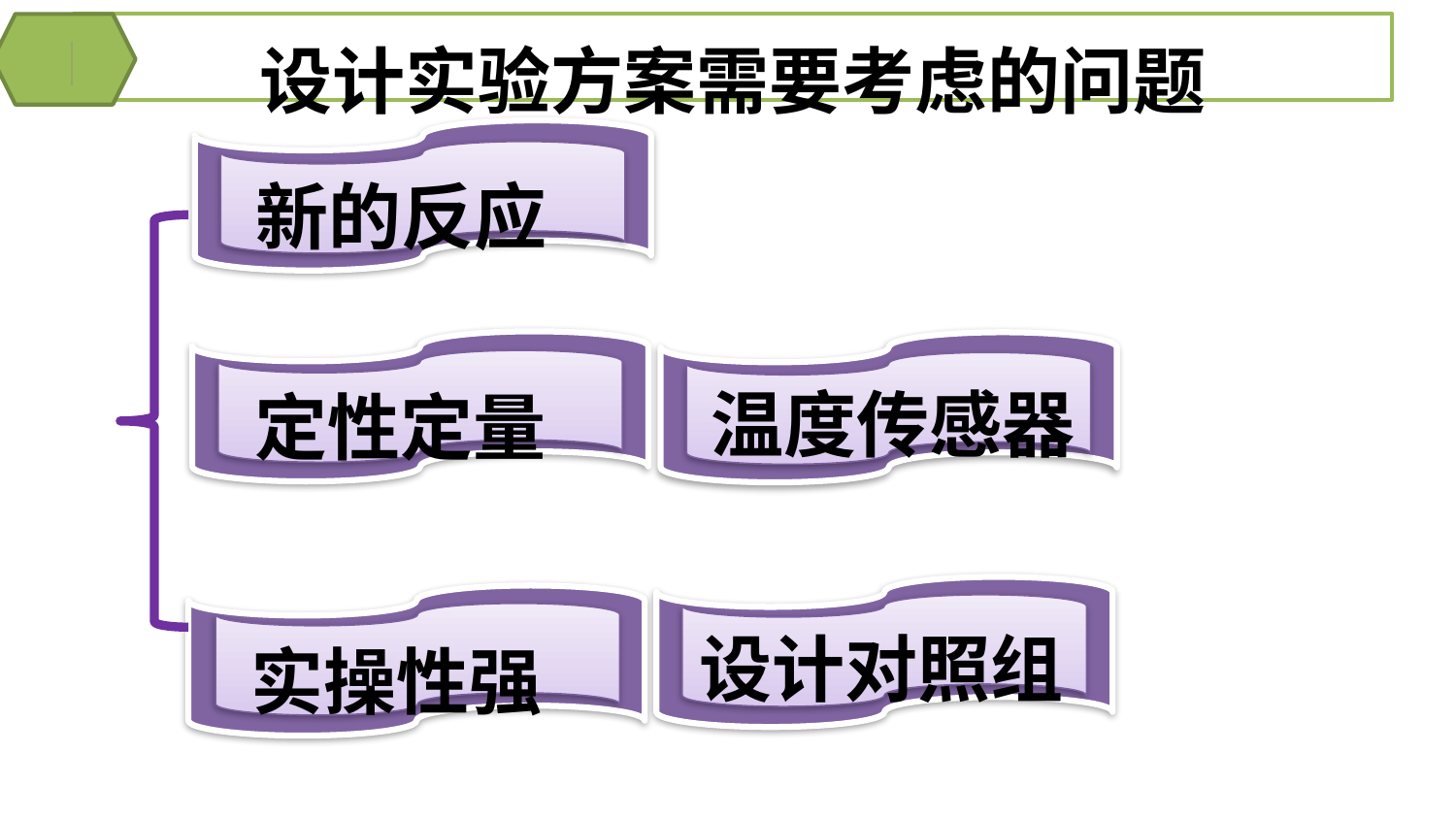

# 设计实验方案需要考虑的问题

新的反应

定性定量

温度传感器

设计对照组

实操性强